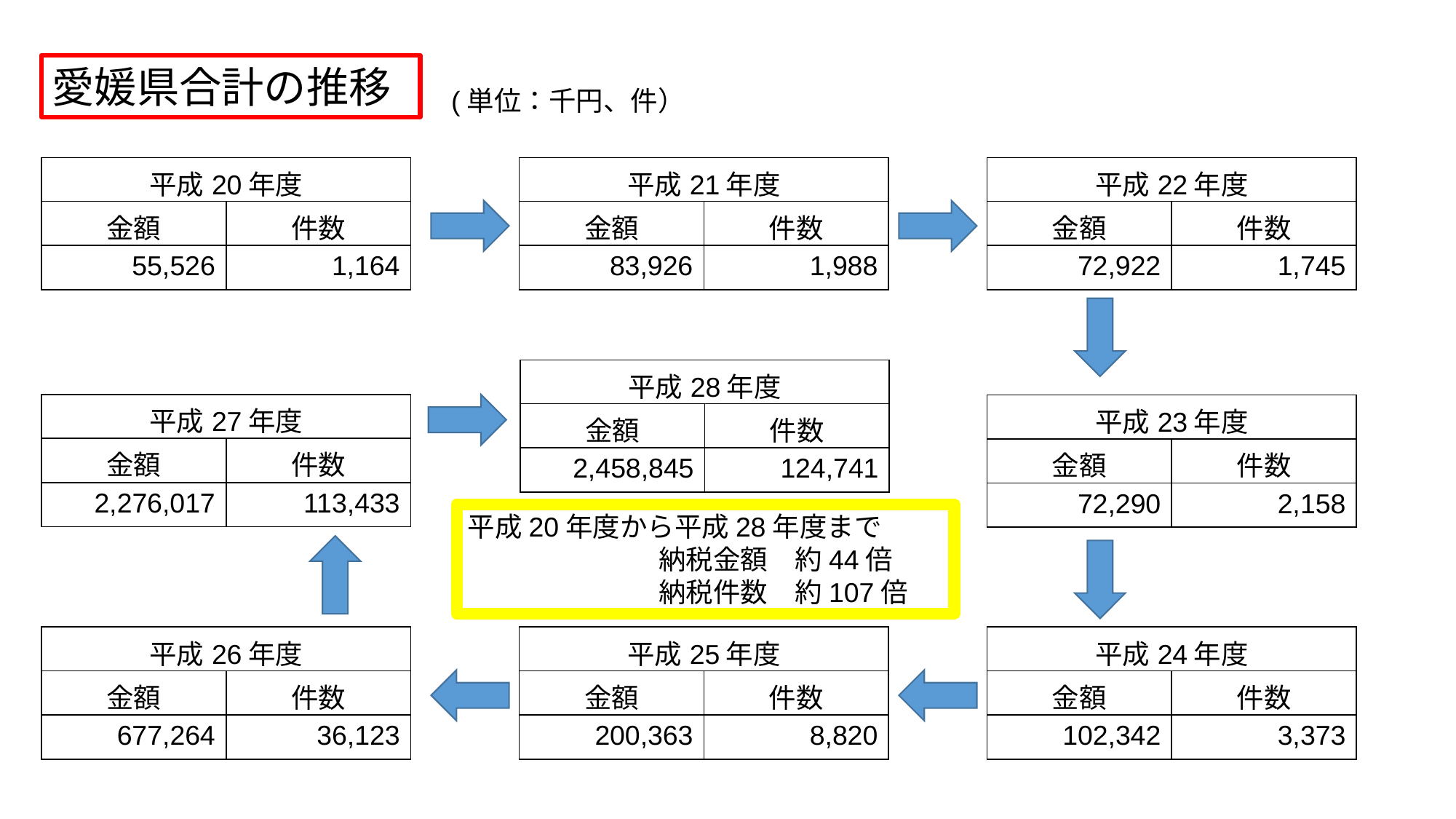

愛媛県合計の推移
(単位：千円、件）
| 平成20年度 |  |
| --- | --- |
| 金額 | 件数 |
| 55,526 | 1,164 |
| 平成21年度 |  |
| --- | --- |
| 金額 | 件数 |
| 83,926 | 1,988 |
| 平成22年度 |  |
| --- | --- |
| 金額 | 件数 |
| 72,922 | 1,745 |

| 平成28年度 |  |
| --- | --- |
| 金額 | 件数 |
| 2,458,845 | 124,741 |
| 平成27年度 |  |
| --- | --- |
| 金額 | 件数 |
| 2,276,017 | 113,433 |

| 平成23年度 |  |
| --- | --- |
| 金額 | 件数 |
| 72,290 | 2,158 |
平成20年度から平成28年度まで
　　　　　　　納税金額　約44倍
　　　　　　　納税件数　約107倍

| 平成26年度 |  |
| --- | --- |
| 金額 | 件数 |
| 677,264 | 36,123 |
| 平成25年度 |  |
| --- | --- |
| 金額 | 件数 |
| 200,363 | 8,820 |
| 平成24年度 |  |
| --- | --- |
| 金額 | 件数 |
| 102,342 | 3,373 |